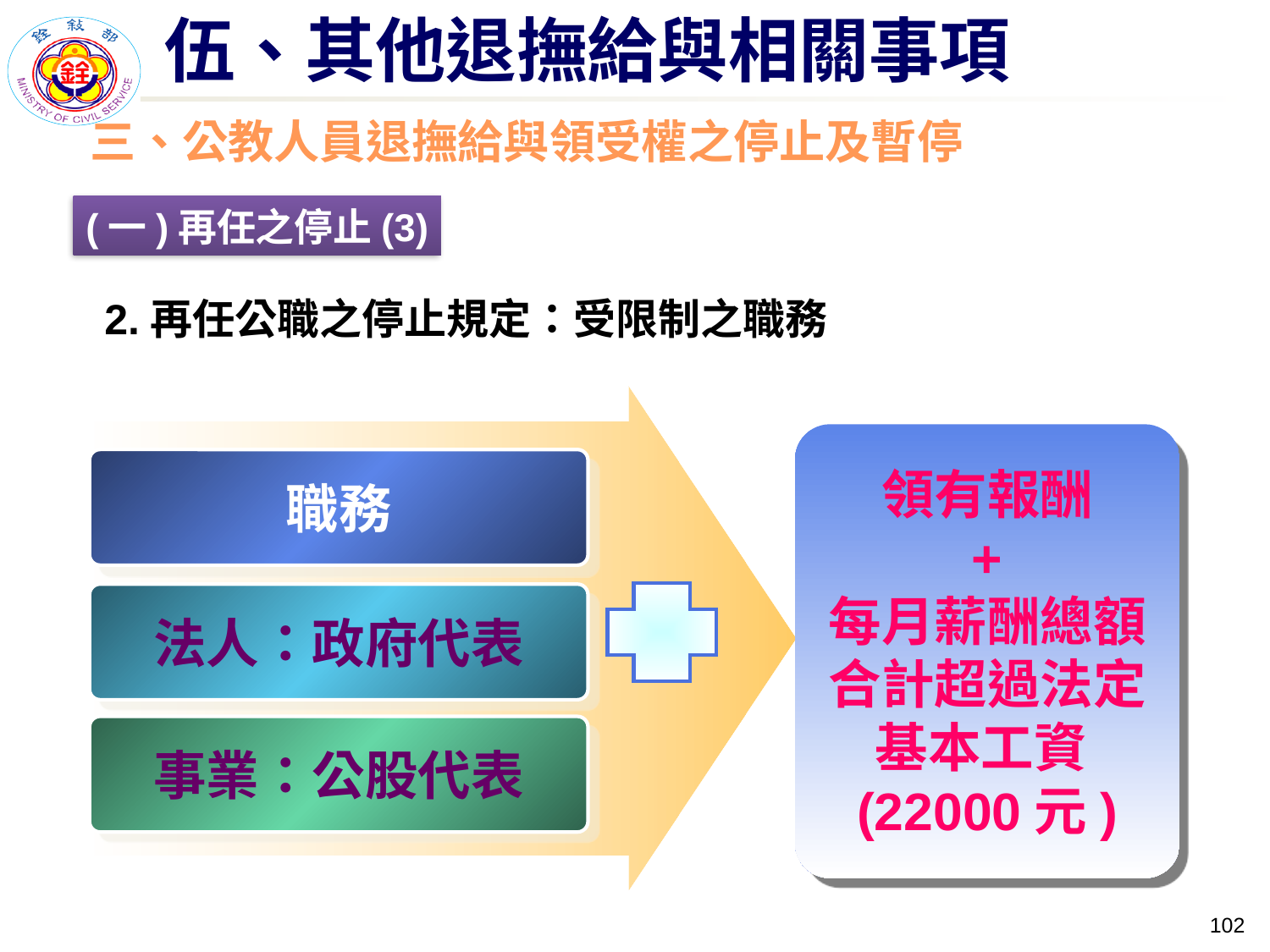

伍、其他退撫給與相關事項
三、公教人員退撫給與領受權之停止及暫停
(一)再任之停止(3)
2.再任公職之停止規定：受限制之職務

領有報酬
+
每月薪酬總額合計超過法定基本工資(22000元)
職務

法人：政府代表
事業：公股代表
102